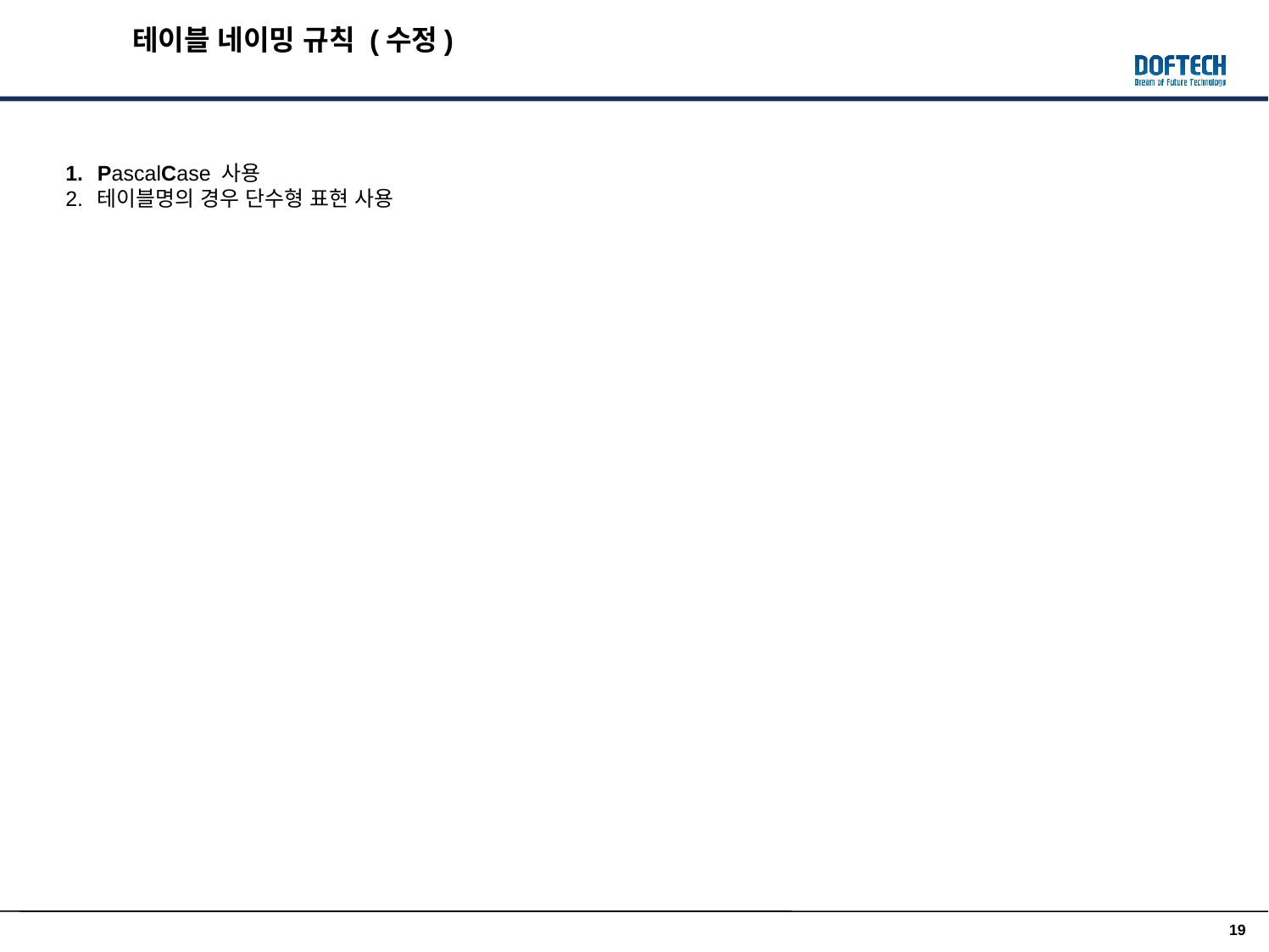

테이블 네이밍 규칙 (수정)
PascalCase 사용
테이블명의 경우 단수형 표현 사용